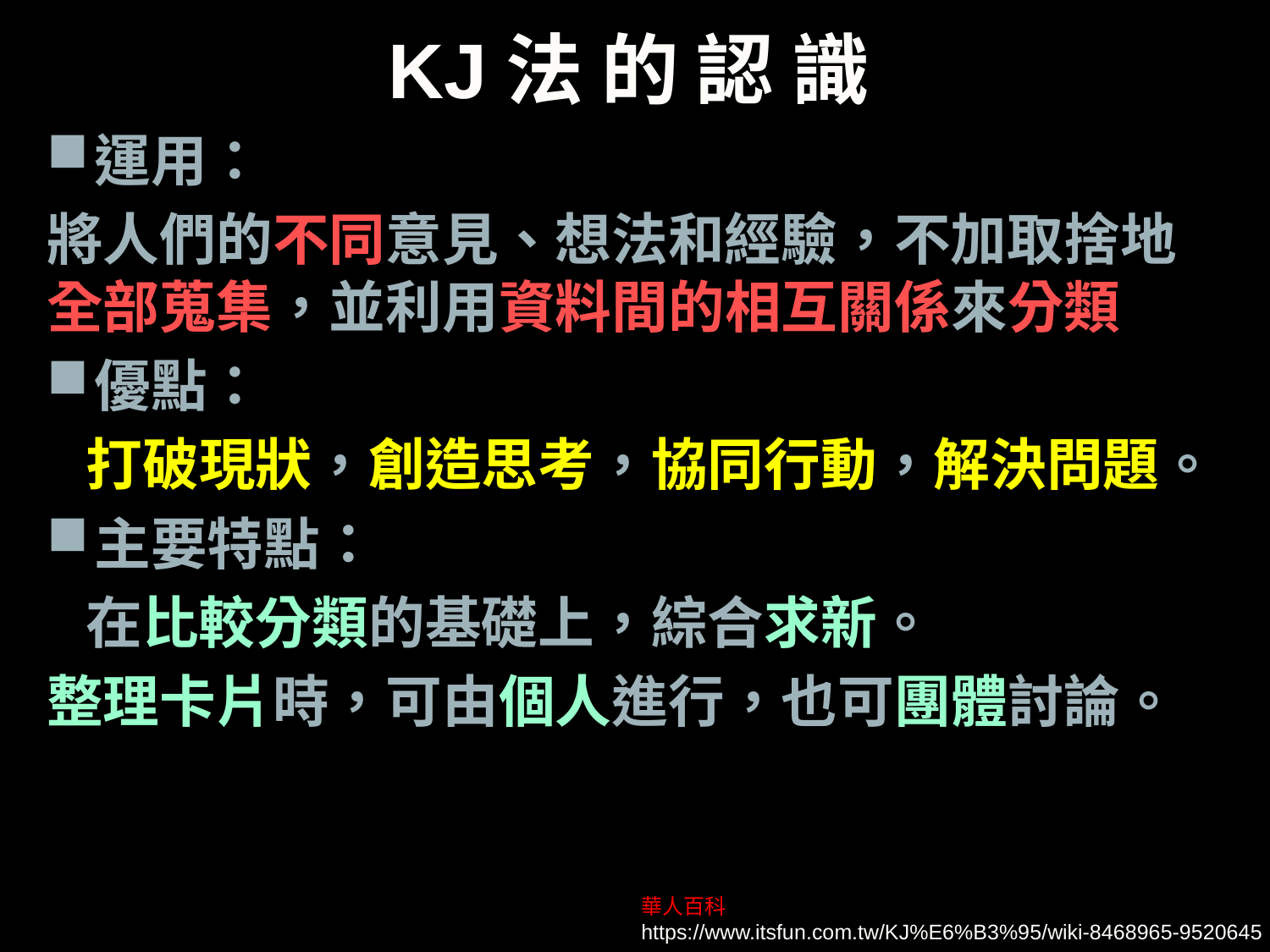

# KJ法 的 認 識
運用：
將人們的不同意見、想法和經驗，不加取捨地全部蒐集，並利用資料間的相互關係來分類
優點：
  打破現狀，創造思考，協同行動，解決問題。
主要特點：
  在比較分類的基礎上，綜合求新。
整理卡片時，可由個人進行，也可團體討論。

華人百科
https://www.itsfun.com.tw/KJ%E6%B3%95/wiki-8468965-9520645